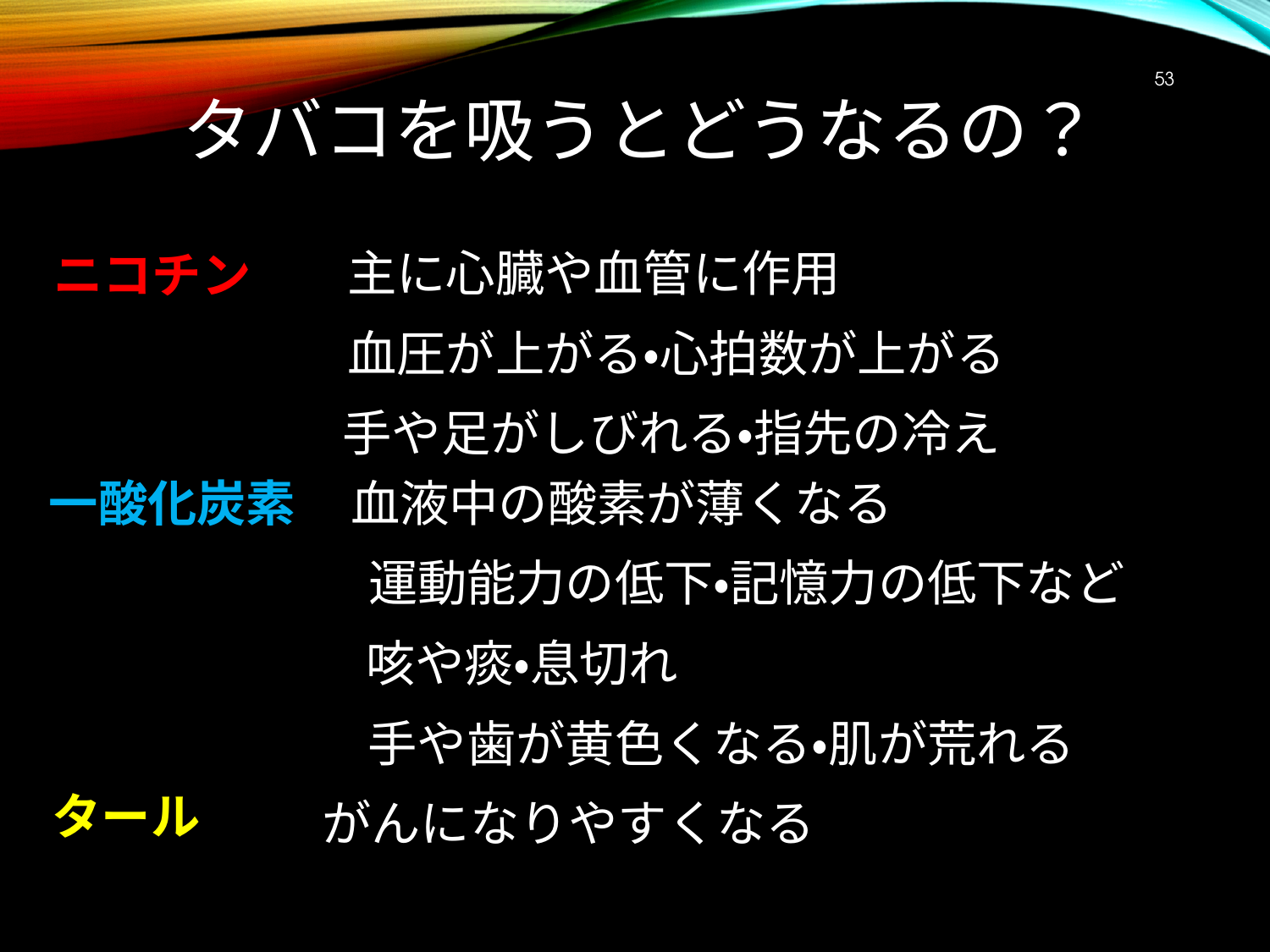

53
# タバコを吸うとどうなるの？
主に心臓や血管に作用
ニコチン
血圧が上がる・心拍数が上がる
手や足がしびれる・指先の冷え
一酸化炭素
血液中の酸素が薄くなる
運動能力の低下・記憶力の低下など
咳や痰・息切れ
手や歯が黄色くなる・肌が荒れる
タール
がんになりやすくなる